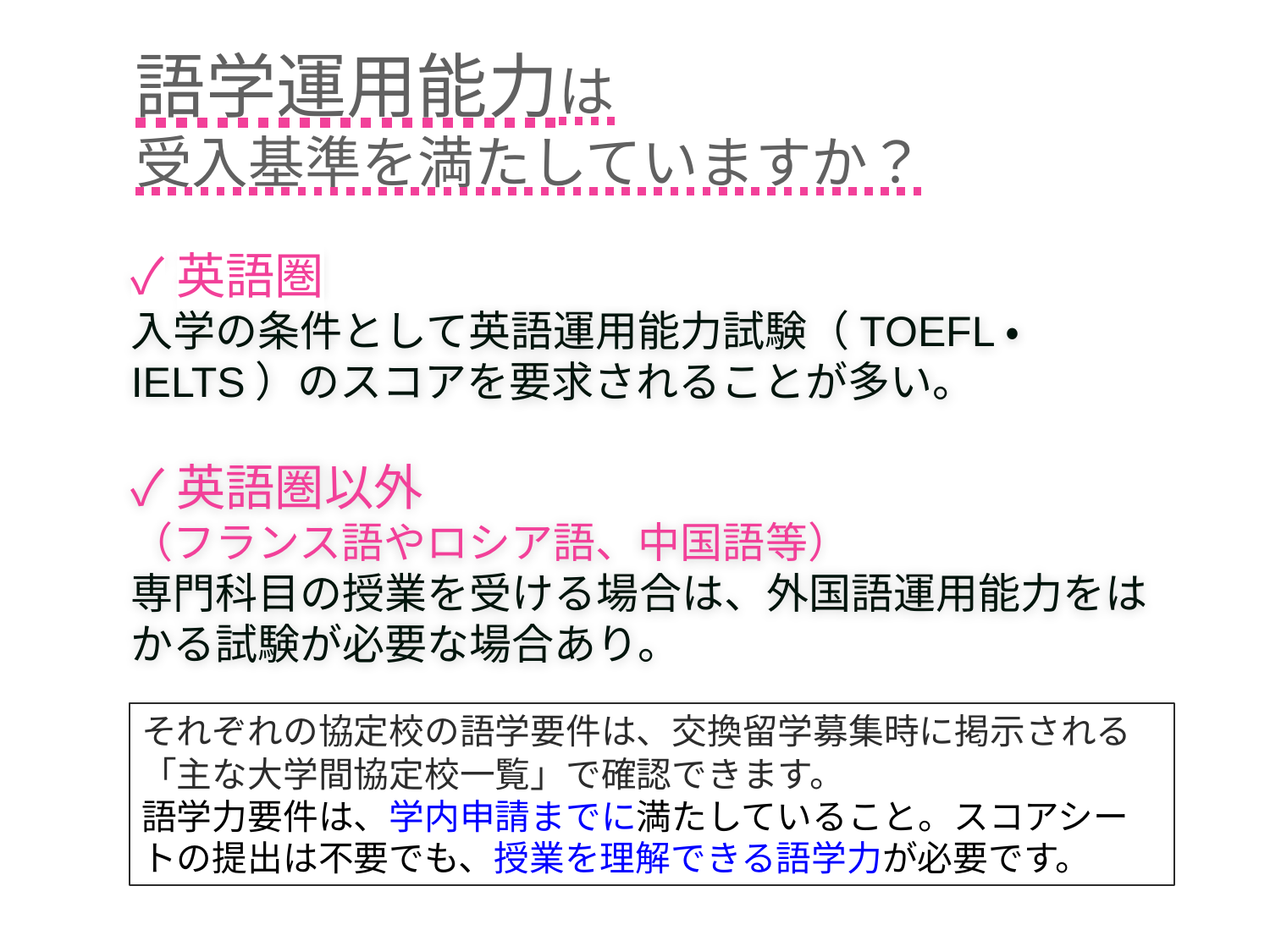

語学運用能力は
受入基準を満たしていますか？
✓英語圏
入学の条件として英語運用能力試験（TOEFL・IELTS）のスコアを要求されることが多い。

✓英語圏以外
（フランス語やロシア語、中国語等）
専門科目の授業を受ける場合は、外国語運用能力をはかる試験が必要な場合あり。

それぞれの協定校の語学要件は、交換留学募集時に掲示される「主な大学間協定校一覧」で確認できます。
語学力要件は、学内申請までに満たしていること。スコアシートの提出は不要でも、授業を理解できる語学力が必要です。